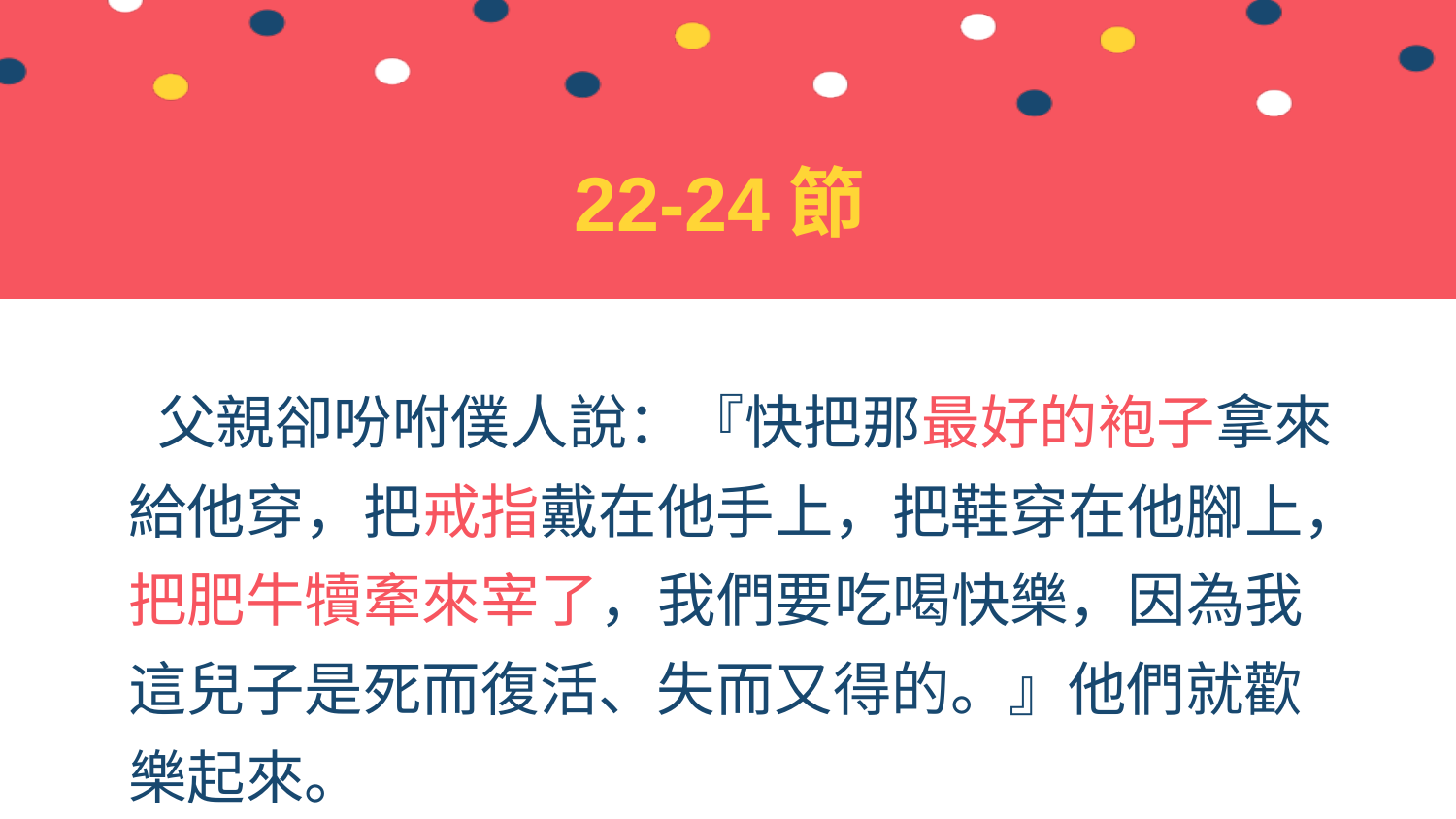

22-24節
 父親卻吩咐僕人說：『快把那最好的袍子拿來給他穿，把戒指戴在他手上，把鞋穿在他腳上，把肥牛犢牽來宰了，我們要吃喝快樂，因為我這兒子是死而復活、失而又得的。』他們就歡樂起來。